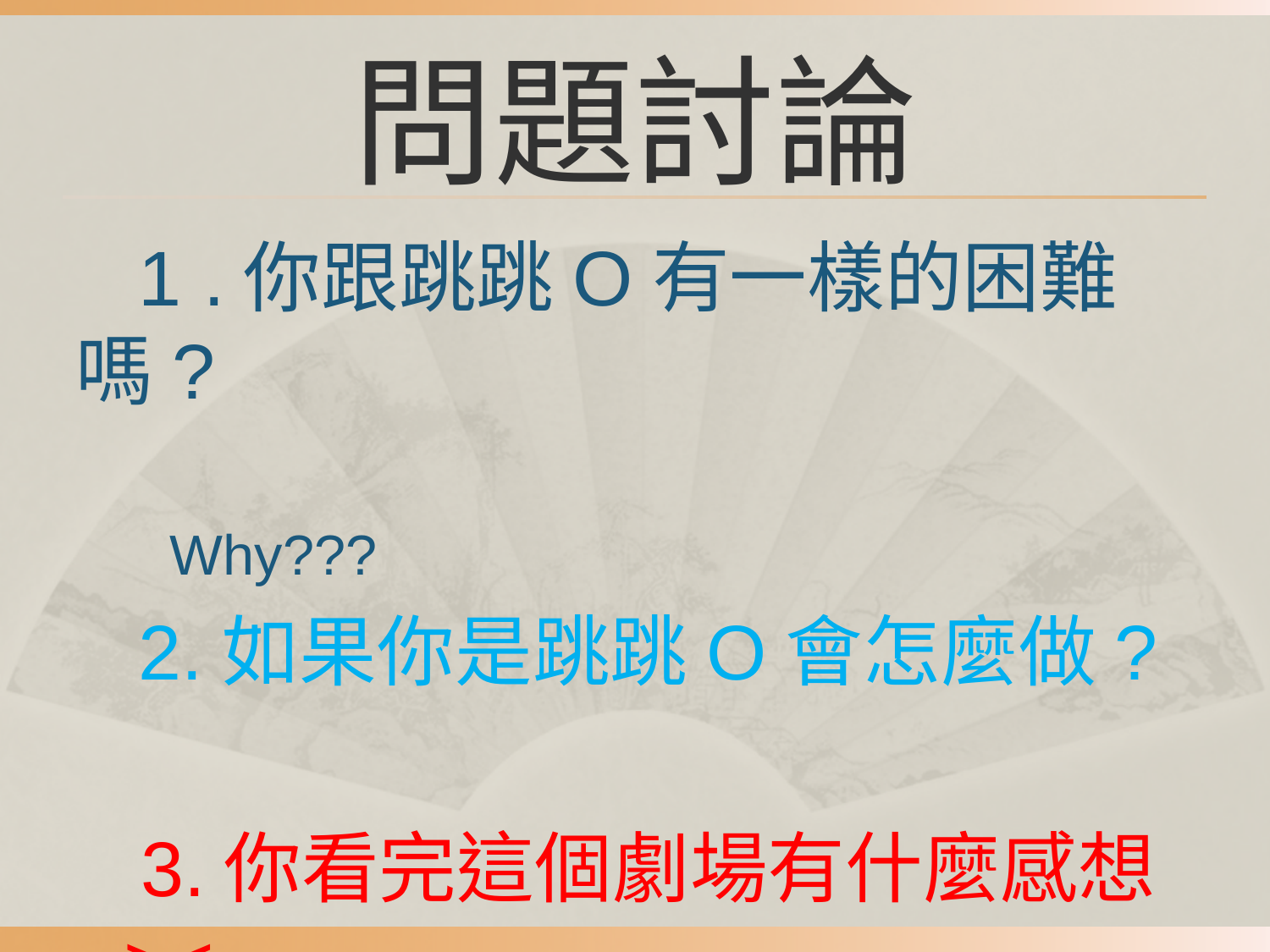

# 問題討論
    1 .你跟跳跳O有一樣的困難嗎?
      Why???
    2.如果你是跳跳O會怎麼做?

   3.你看完這個劇場有什麼感想><